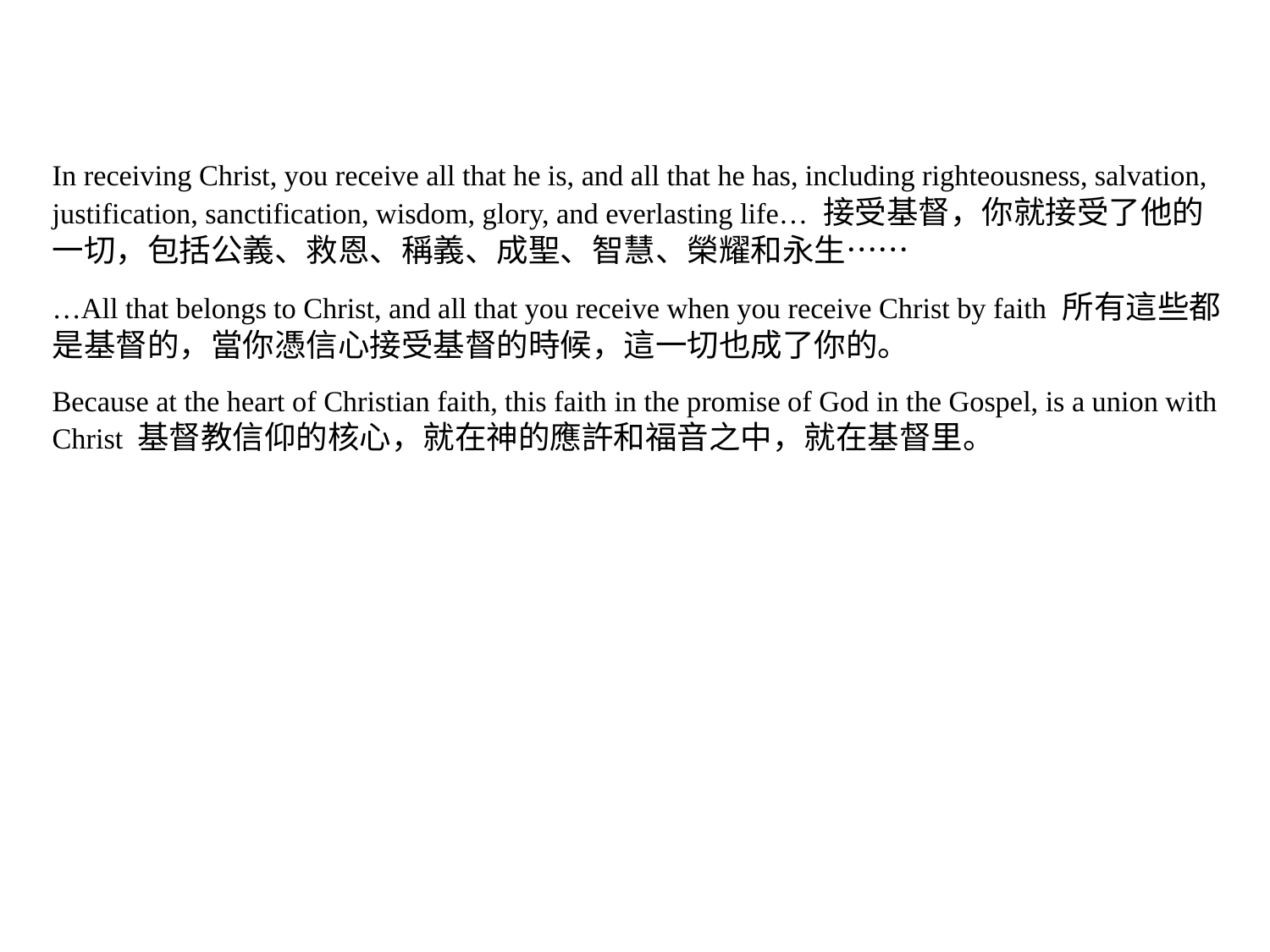

In receiving Christ, you receive all that he is, and all that he has, including righteousness, salvation, justification, sanctification, wisdom, glory, and everlasting life… 接受基督，你就接受了他的一切，包括公義、救恩、稱義、成聖、智慧、榮耀和永生……

…All that belongs to Christ, and all that you receive when you receive Christ by faith 所有這些都是基督的，當你憑信心接受基督的時候，這一切也成了你的。

Because at the heart of Christian faith, this faith in the promise of God in the Gospel, is a union with Christ 基督教信仰的核心，就在神的應許和福音之中，就在基督里。